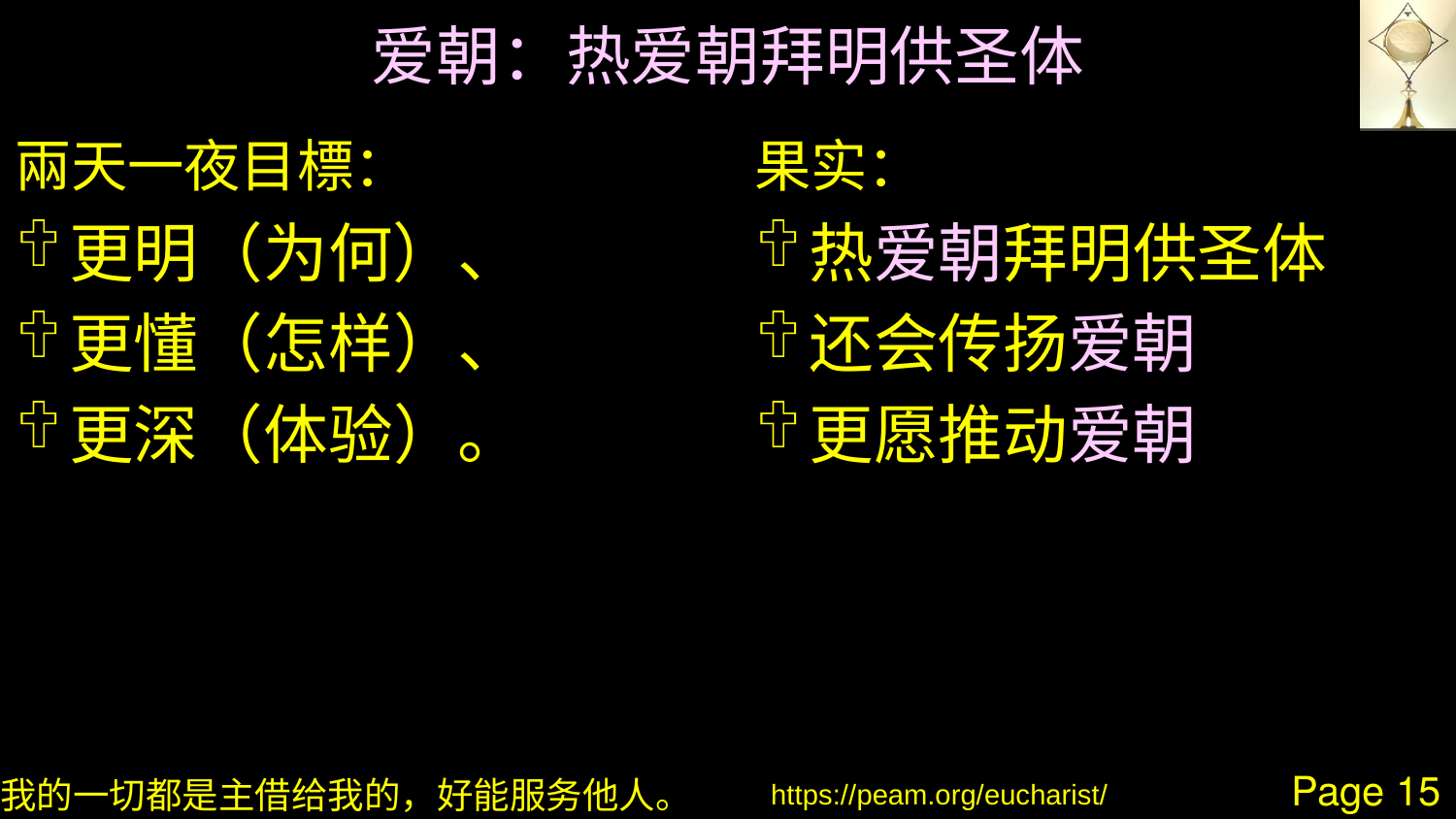

# 爱朝：热爱朝拜明供圣体
兩天一夜目標：
果实：
更明（为何）、
更懂（怎样）、
更深（体验）。

热爱朝拜明供圣体
还会传扬爱朝
更愿推动爱朝